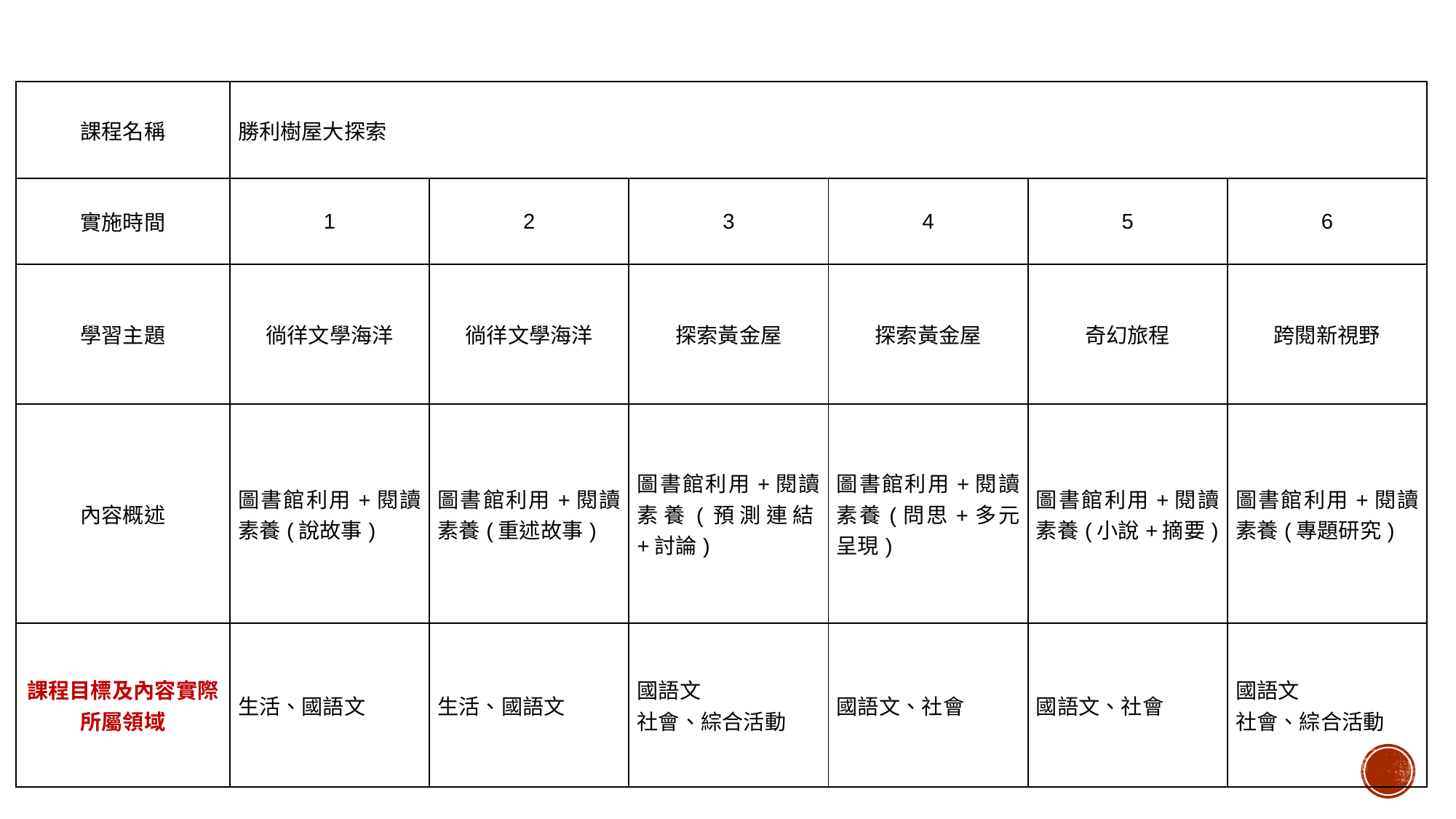

| 課程名稱 | 勝利樹屋大探索 |  |  |  |  |  |
| --- | --- | --- | --- | --- | --- | --- |
| 實施時間 | 1 | 2 | 3 | 4 | 5 | 6 |
| 學習主題 | 徜徉文學海洋 | 徜徉文學海洋 | 探索黃金屋 | 探索黃金屋 | 奇幻旅程 | 跨閱新視野 |
| 內容概述 | 圖書館利用+閱讀素養(說故事) | 圖書館利用+閱讀素養(重述故事) | 圖書館利用+閱讀素養(預測連結+討論) | 圖書館利用+閱讀素養(問思+多元呈現) | 圖書館利用+閱讀素養(小說+摘要) | 圖書館利用+閱讀素養(專題研究) |
| 課程目標及內容實際所屬領域 | 生活、國語文 | 生活、國語文 | 國語文 社會、綜合活動 | 國語文、社會 | 國語文、社會 | 國語文 社會、綜合活動 |